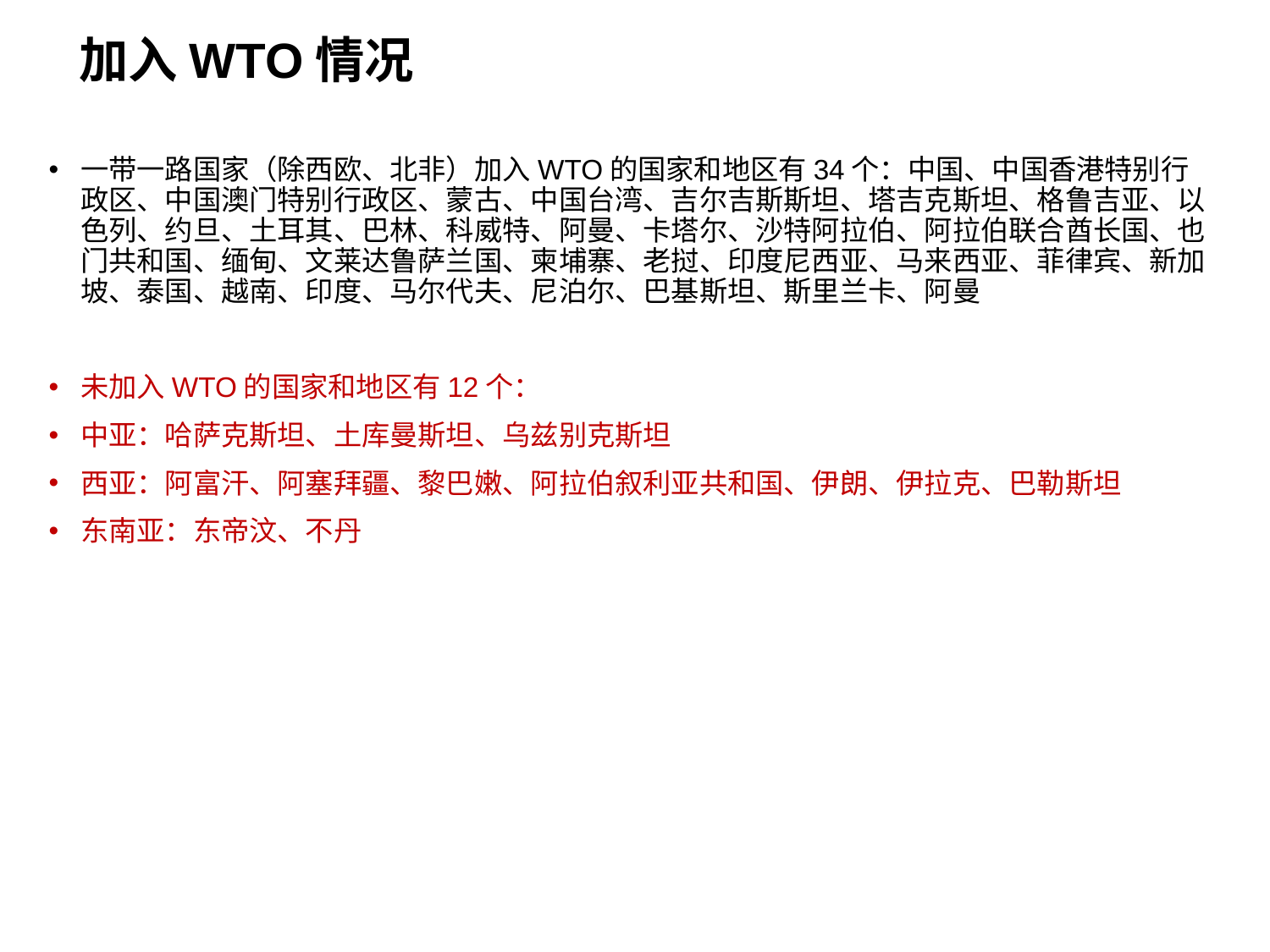

# 加入WTO情况
一带一路国家（除西欧、北非）加入WTO的国家和地区有34个：中国、中国香港特别行政区、中国澳门特别行政区、蒙古、中国台湾、吉尔吉斯斯坦、塔吉克斯坦、格鲁吉亚、以色列、约旦、土耳其、巴林、科威特、阿曼、卡塔尔、沙特阿拉伯、阿拉伯联合酋长国、也门共和国、缅甸、文莱达鲁萨兰国、柬埔寨、老挝、印度尼西亚、马来西亚、菲律宾、新加坡、泰国、越南、印度、马尔代夫、尼泊尔、巴基斯坦、斯里兰卡、阿曼

未加入WTO的国家和地区有12个：
中亚：哈萨克斯坦、土库曼斯坦、乌兹别克斯坦
西亚：阿富汗、阿塞拜疆、黎巴嫩、阿拉伯叙利亚共和国、伊朗、伊拉克、巴勒斯坦
东南亚：东帝汶、不丹